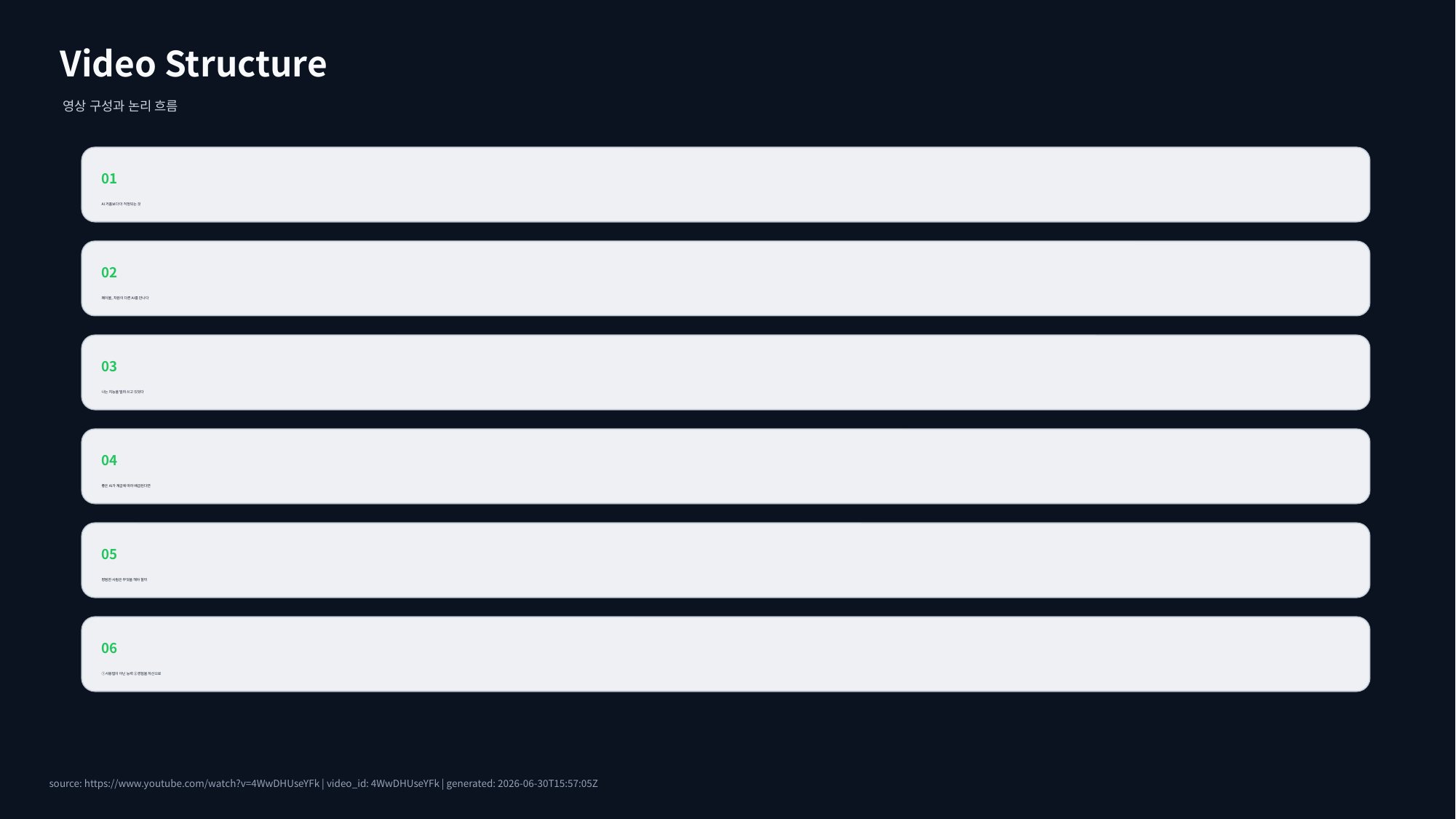

Video Structure
영상 구성과 논리 흐름

01
AI 거품보다 더 걱정되는 것

02
페이블, 차원이 다른 AI를 만나다

03
나는 지능을 빌려 쓰고 있었다

04
좋은 AI가 계급에 따라 배급된다면

05
평범한 사람은 무엇을 해야 할까

06
①사용법이 아닌 능력 ②경험을 자산으로
source: https://www.youtube.com/watch?v=4WwDHUseYFk | video_id: 4WwDHUseYFk | generated: 2026-06-30T15:57:05Z